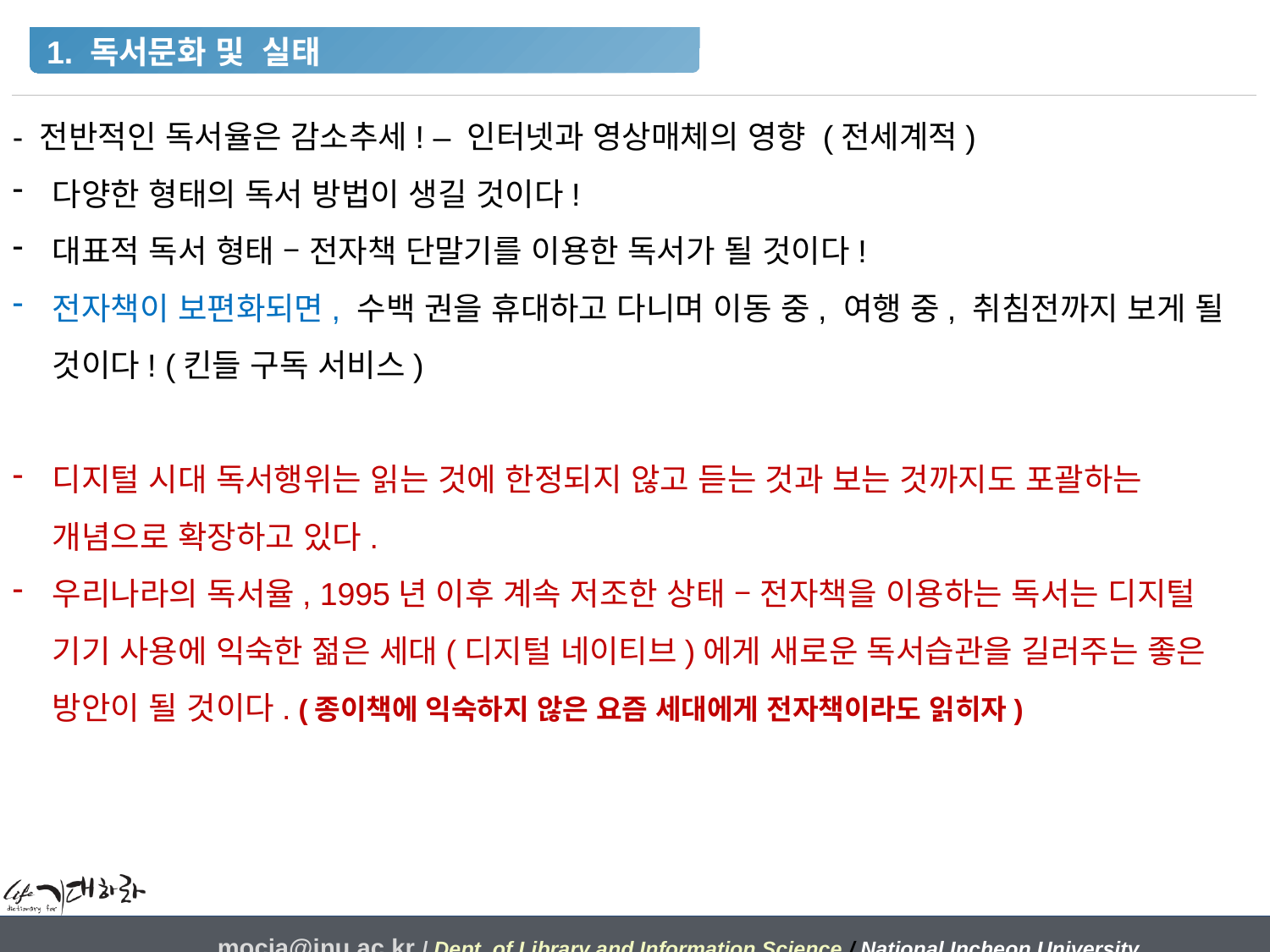

1. 독서문화 및  실태
- 전반적인 독서율은 감소추세! – 인터넷과 영상매체의 영향 (전세계적)
다양한 형태의 독서 방법이 생길 것이다!
대표적 독서 형태 – 전자책 단말기를 이용한 독서가 될 것이다!
전자책이 보편화되면, 수백 권을 휴대하고 다니며 이동 중, 여행 중, 취침전까지 보게 될 것이다! (킨들 구독 서비스)

디지털 시대 독서행위는 읽는 것에 한정되지 않고 듣는 것과 보는 것까지도 포괄하는 개념으로 확장하고 있다.
우리나라의 독서율, 1995년 이후 계속 저조한 상태 – 전자책을 이용하는 독서는 디지털 기기 사용에 익숙한 젊은 세대(디지털 네이티브)에게 새로운 독서습관을 길러주는 좋은 방안이 될 것이다. (종이책에 익숙하지 않은 요즘 세대에게 전자책이라도 읽히자)

mocja@inu.ac.kr / Dept. of Library and Information Science / National Incheon University